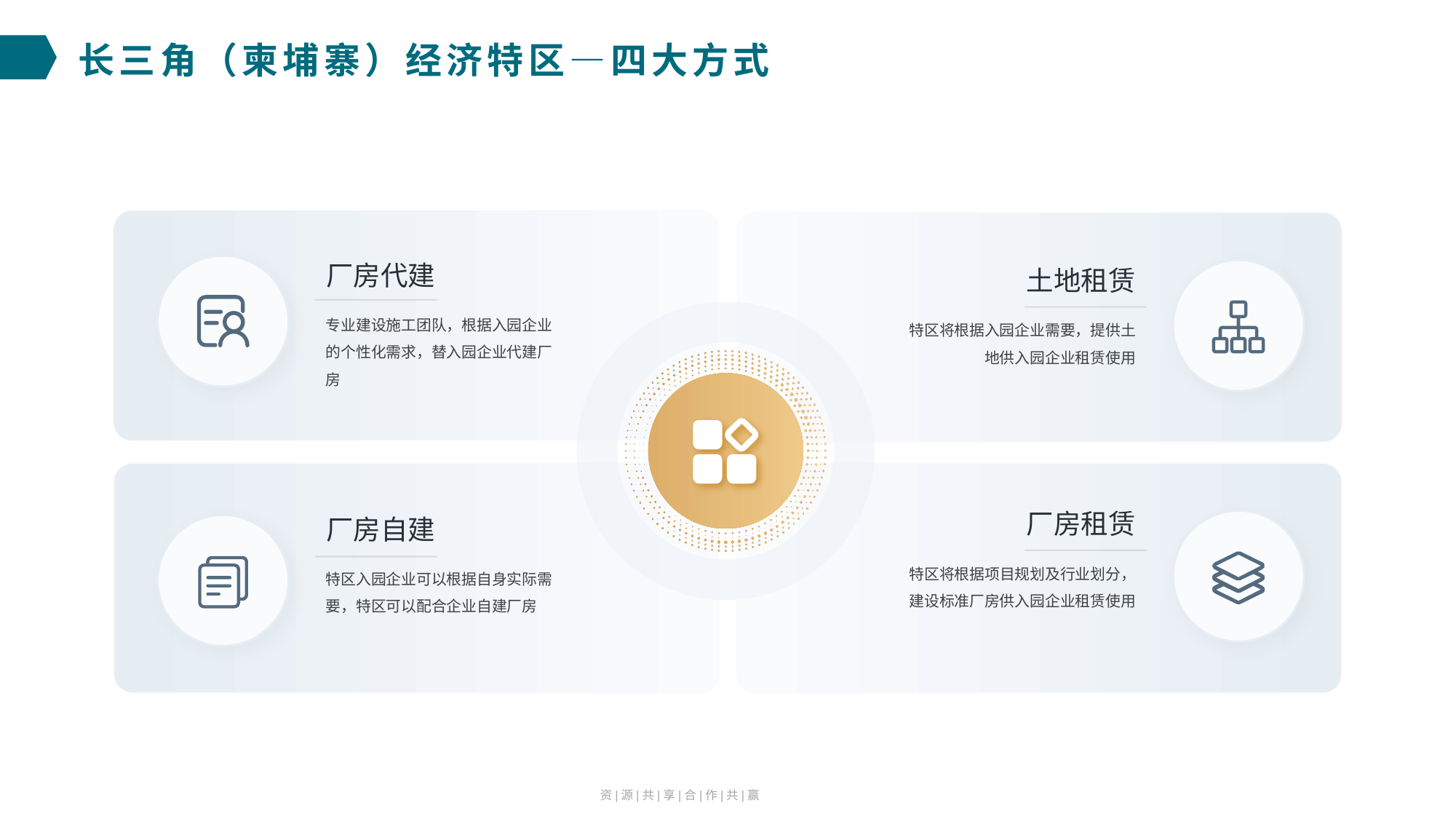

# 长三角（柬埔寨）经济特区—四大方式

厂房代建
专业建设施工团队，根据入园企业的个性化需求，替入园企业代建厂房
厂房自建
特区入园企业可以根据自身实际需要，特区可以配合企业自建厂房

土地租赁
特区将根据入园企业需要，提供土地供入园企业租赁使用
厂房租赁
特区将根据项目规划及行业划分，建设标准厂房供入园企业租赁使用